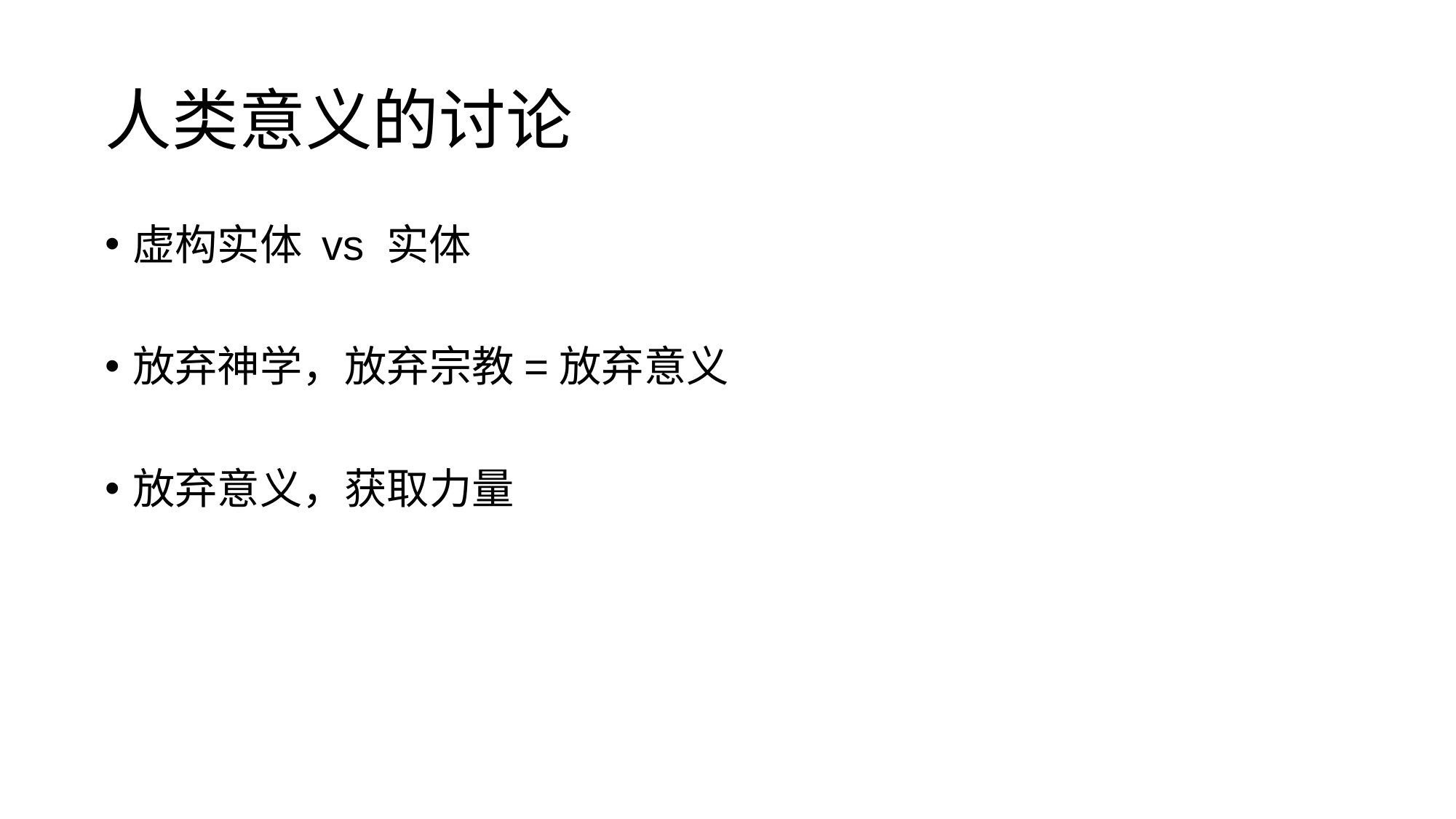

# 人类意义的讨论
虚构实体 vs 实体

放弃神学，放弃宗教=放弃意义

放弃意义，获取力量